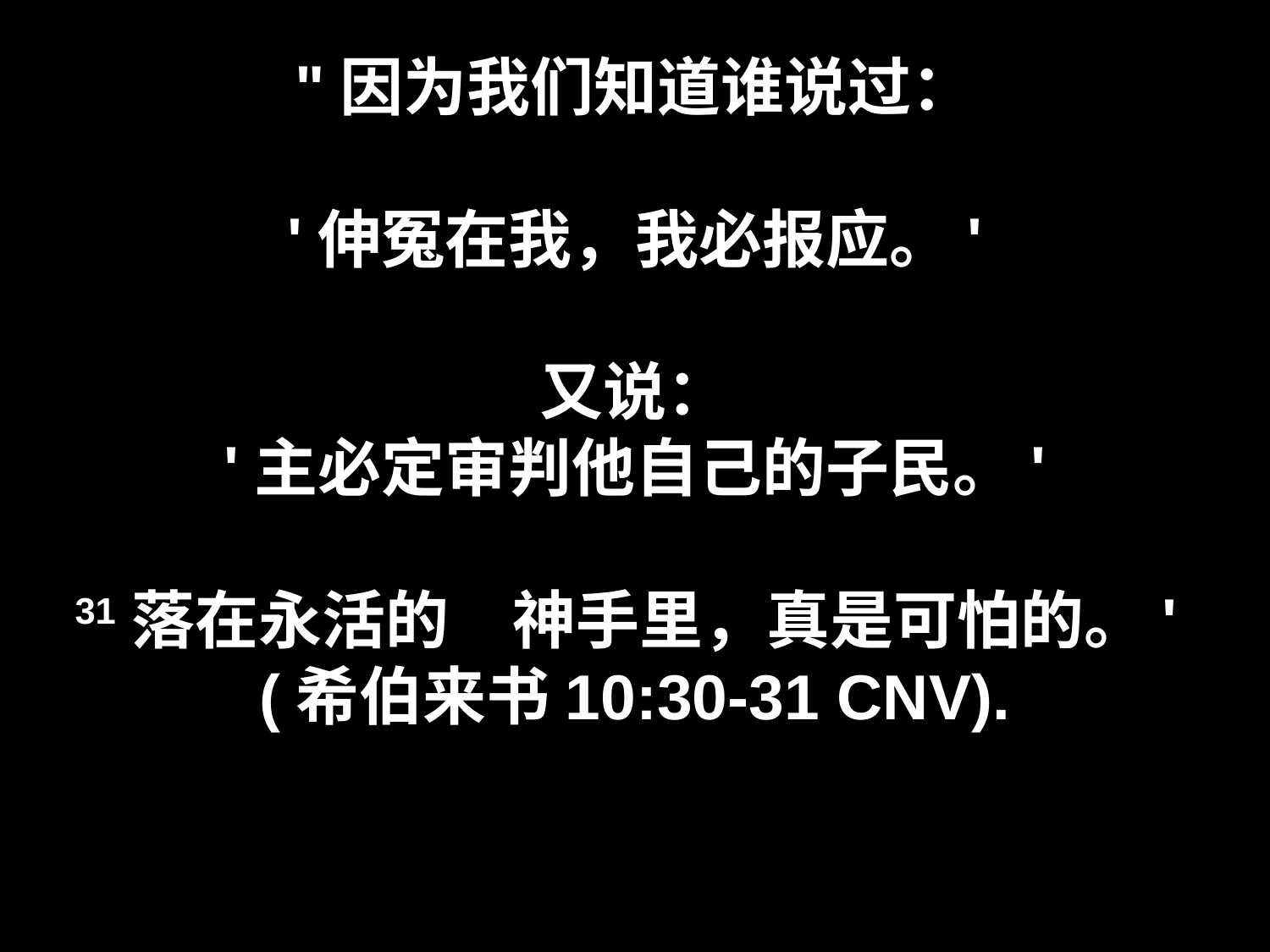

# "因为我们知道谁说过： '伸冤在我，我必报应。' 又说： '主必定审判他自己的子民。' 31落在永活的　神手里，真是可怕的。' (希伯来书10:30-31 CNV).